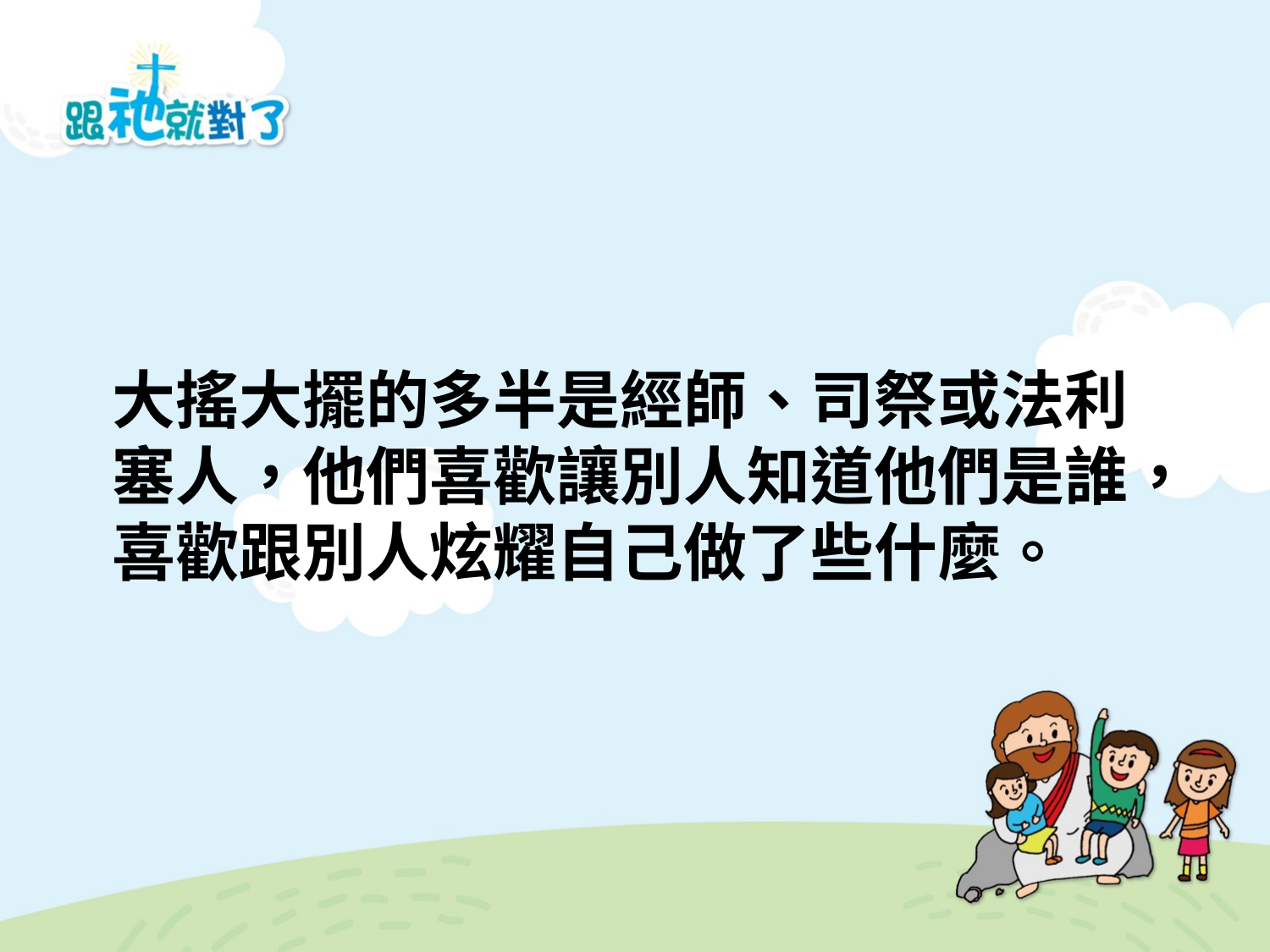

大搖大擺的多半是經師、司祭或法利塞人，他們喜歡讓別人知道他們是誰，喜歡跟別人炫耀自己做了些什麼。